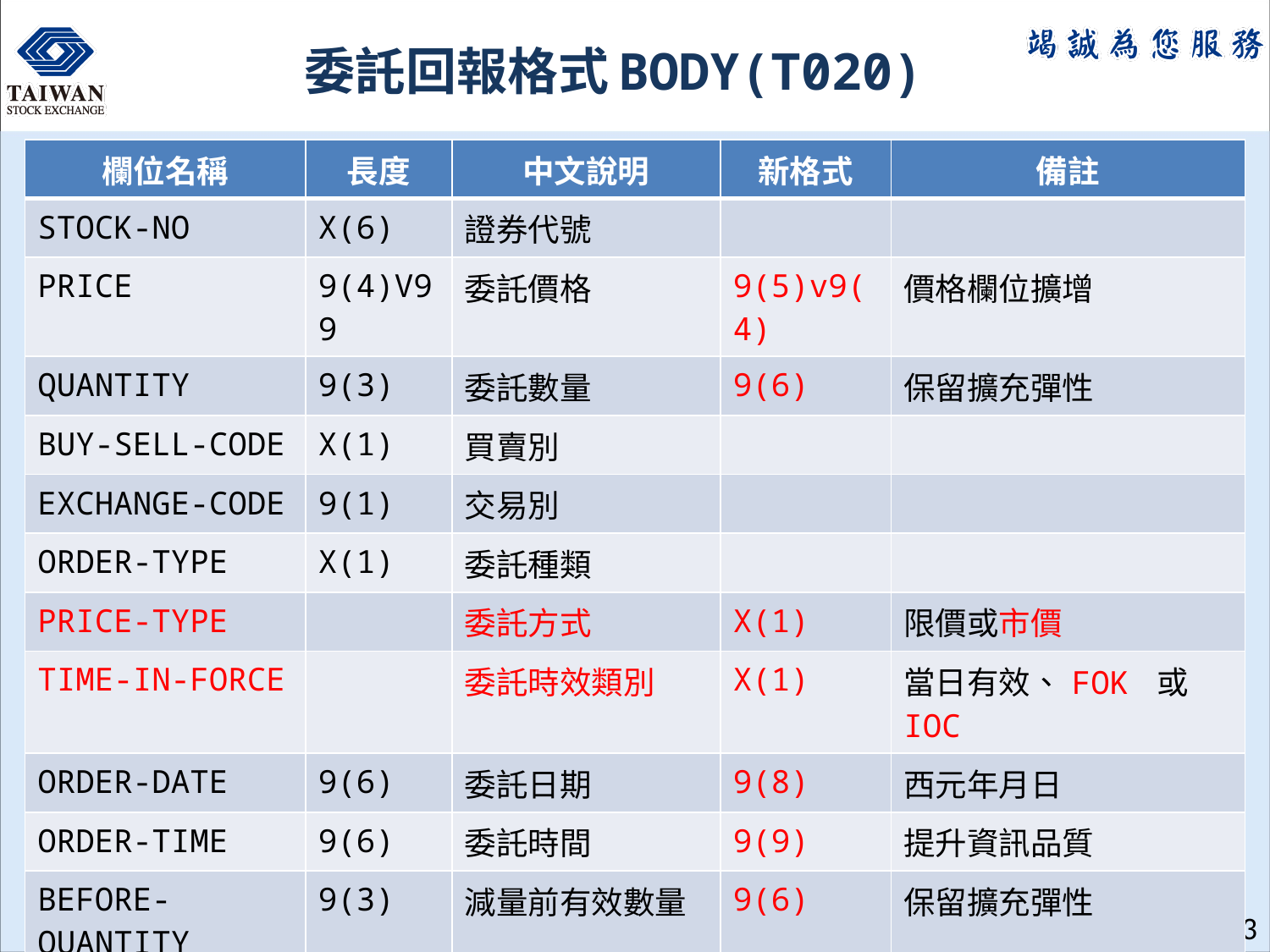

# 委託回報格式BODY(T020)
| 欄位名稱 | 長度 | 中文說明 | 新格式 | 備註 |
| --- | --- | --- | --- | --- |
| STOCK-NO | X(6) | 證券代號 |  |  |
| PRICE | 9(4)V99 | 委託價格 | 9(5)v9(4) | 價格欄位擴增 |
| QUANTITY | 9(3) | 委託數量 | 9(6) | 保留擴充彈性 |
| BUY-SELL-CODE | X(1) | 買賣別 |  |  |
| EXCHANGE-CODE | 9(1) | 交易別 |  |  |
| ORDER-TYPE | X(1) | 委託種類 |  |  |
| PRICE-TYPE |  | 委託方式 | X(1) | 限價或市價 |
| TIME-IN-FORCE |  | 委託時效類別 | X(1) | 當日有效、FOK 或 IOC |
| ORDER-DATE | 9(6) | 委託日期 | 9(8) | 西元年月日 |
| ORDER-TIME | 9(6) | 委託時間 | 9(9) | 提升資訊品質 |
| BEFORE-QUANTITY | 9(3) | 減量前有效數量 | 9(6) | 保留擴充彈性 |
| AFTER-QUANTITY | 9(3) | 減量後有效數量 | 9(6) | 保留擴充彈性 |
13